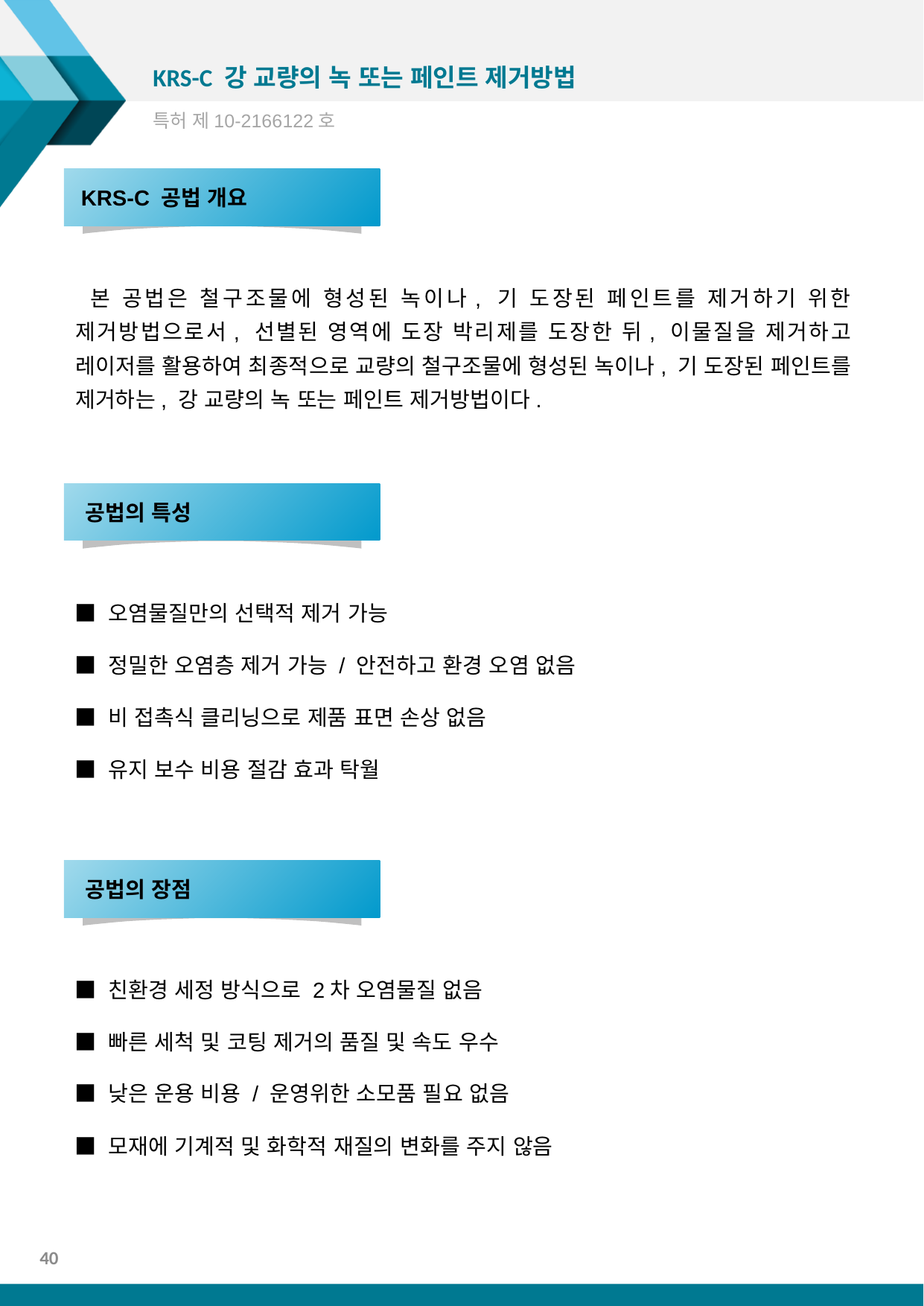

KRS-C 강 교량의 녹 또는 페인트 제거방법
특허 제10-2166122호
 KRS-C 공법 개요

 본 공법은 철구조물에 형성된 녹이나, 기 도장된 페인트를 제거하기 위한 제거방법으로서, 선별된 영역에 도장 박리제를 도장한 뒤, 이물질을 제거하고 레이저를 활용하여 최종적으로 교량의 철구조물에 형성된 녹이나, 기 도장된 페인트를 제거하는, 강 교량의 녹 또는 페인트 제거방법이다.

 공법의 특성

■ 오염물질만의 선택적 제거 가능
■ 정밀한 오염층 제거 가능 / 안전하고 환경 오염 없음
■ 비 접촉식 클리닝으로 제품 표면 손상 없음
■ 유지 보수 비용 절감 효과 탁월
 공법의 장점

■ 친환경 세정 방식으로 2차 오염물질 없음
■ 빠른 세척 및 코팅 제거의 품질 및 속도 우수
■ 낮은 운용 비용 / 운영위한 소모품 필요 없음
■ 모재에 기계적 및 화학적 재질의 변화를 주지 않음